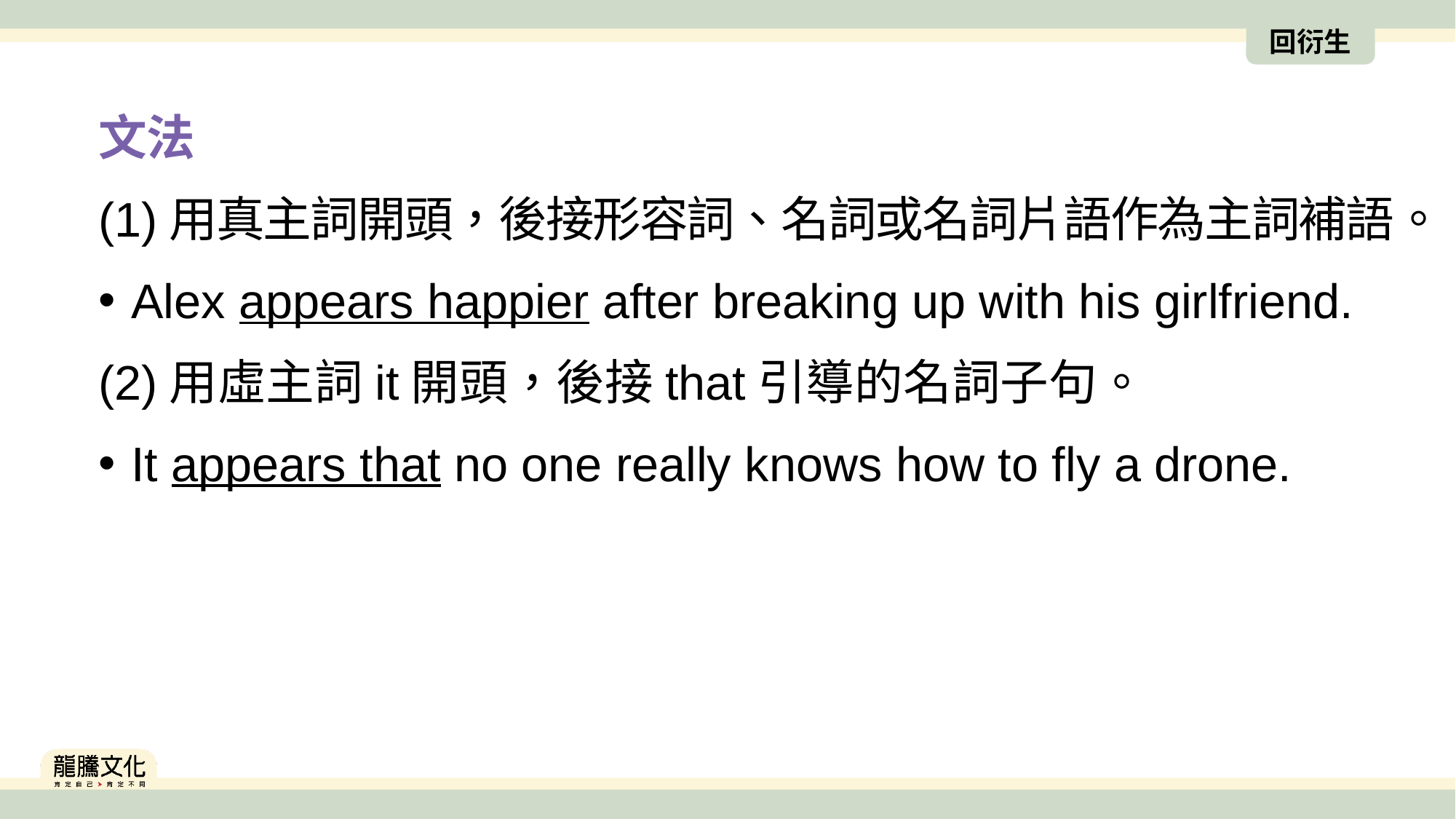

回衍生
文法
(1)用真主詞開頭，後接形容詞、名詞或名詞片語作為主詞補語。
Alex appears happier after breaking up with his girlfriend.
(2)用虛主詞it開頭，後接that引導的名詞子句。
It appears that no one really knows how to fly a drone.